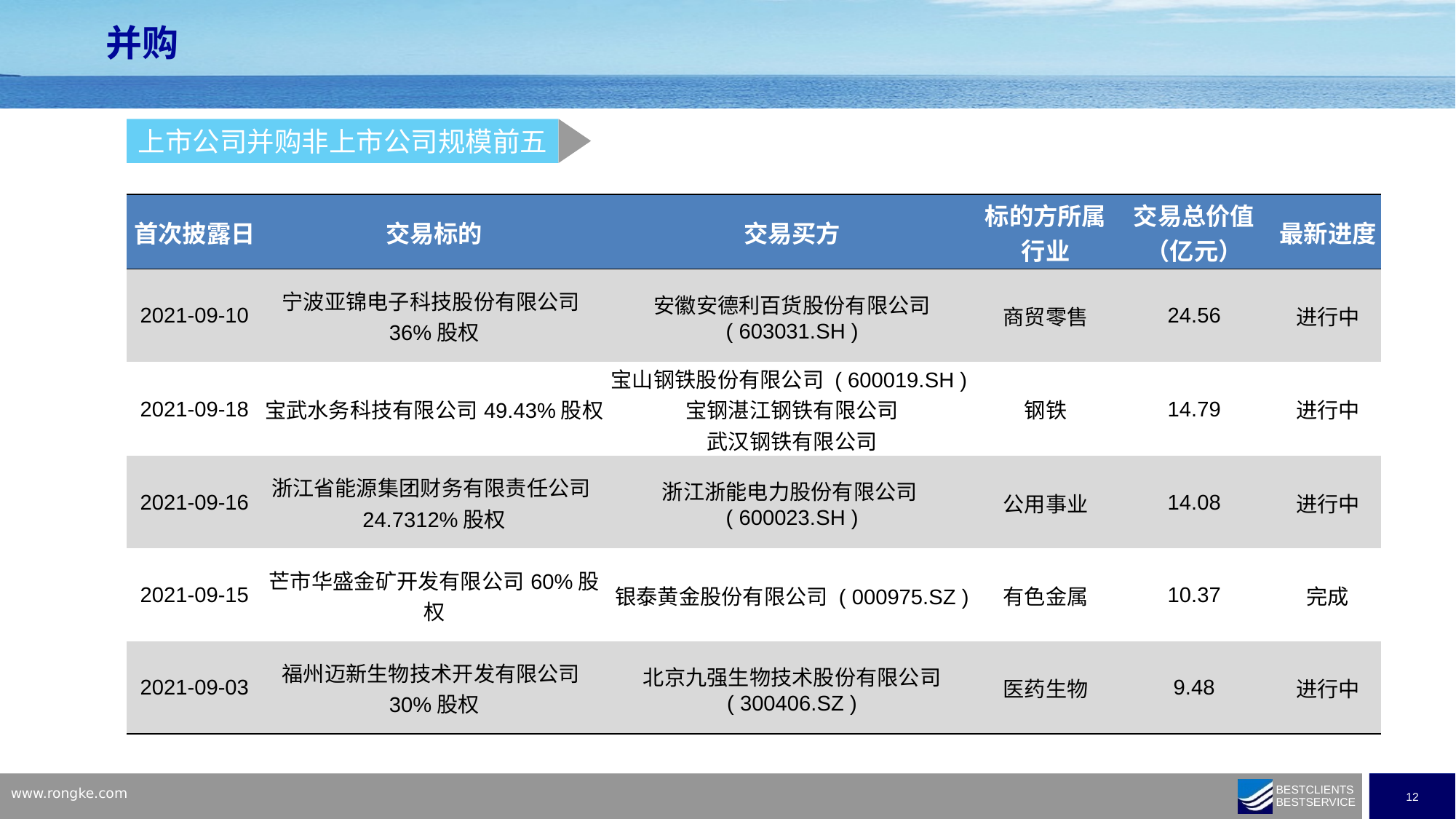

并购
上市公司并购非上市公司规模前五

| 首次披露日 | 交易标的 | 交易买方 | 标的方所属行业 | 交易总价值 （亿元） | 最新进度 |
| --- | --- | --- | --- | --- | --- |
| 2021-09-10 | 宁波亚锦电子科技股份有限公司36%股权 | 安徽安德利百货股份有限公司 ( 603031.SH ) | 商贸零售 | 24.56 | 进行中 |
| 2021-09-18 | 宝武水务科技有限公司49.43%股权 | 宝山钢铁股份有限公司 ( 600019.SH ) 宝钢湛江钢铁有限公司 武汉钢铁有限公司 | 钢铁 | 14.79 | 进行中 |
| 2021-09-16 | 浙江省能源集团财务有限责任公司24.7312%股权 | 浙江浙能电力股份有限公司 ( 600023.SH ) | 公用事业 | 14.08 | 进行中 |
| 2021-09-15 | 芒市华盛金矿开发有限公司60%股权 | 银泰黄金股份有限公司 ( 000975.SZ ) | 有色金属 | 10.37 | 完成 |
| 2021-09-03 | 福州迈新生物技术开发有限公司30%股权 | 北京九强生物技术股份有限公司 ( 300406.SZ ) | 医药生物 | 9.48 | 进行中 |